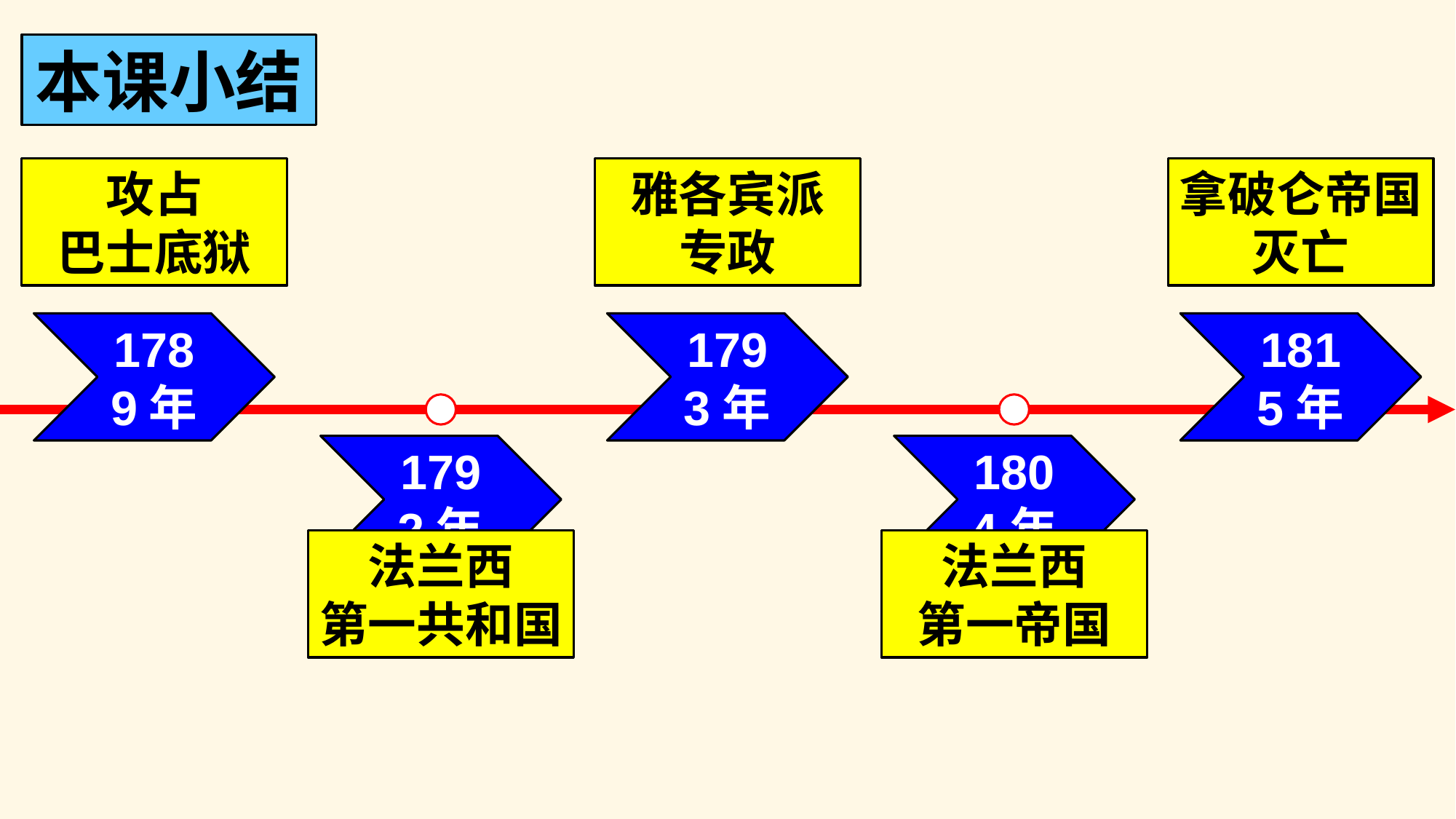

本课小结
攻占
巴士底狱
雅各宾派
专政
拿破仑帝国灭亡
1789年
1793年
1815年

1792年
1804年
法兰西
第一共和国
法兰西
第一帝国